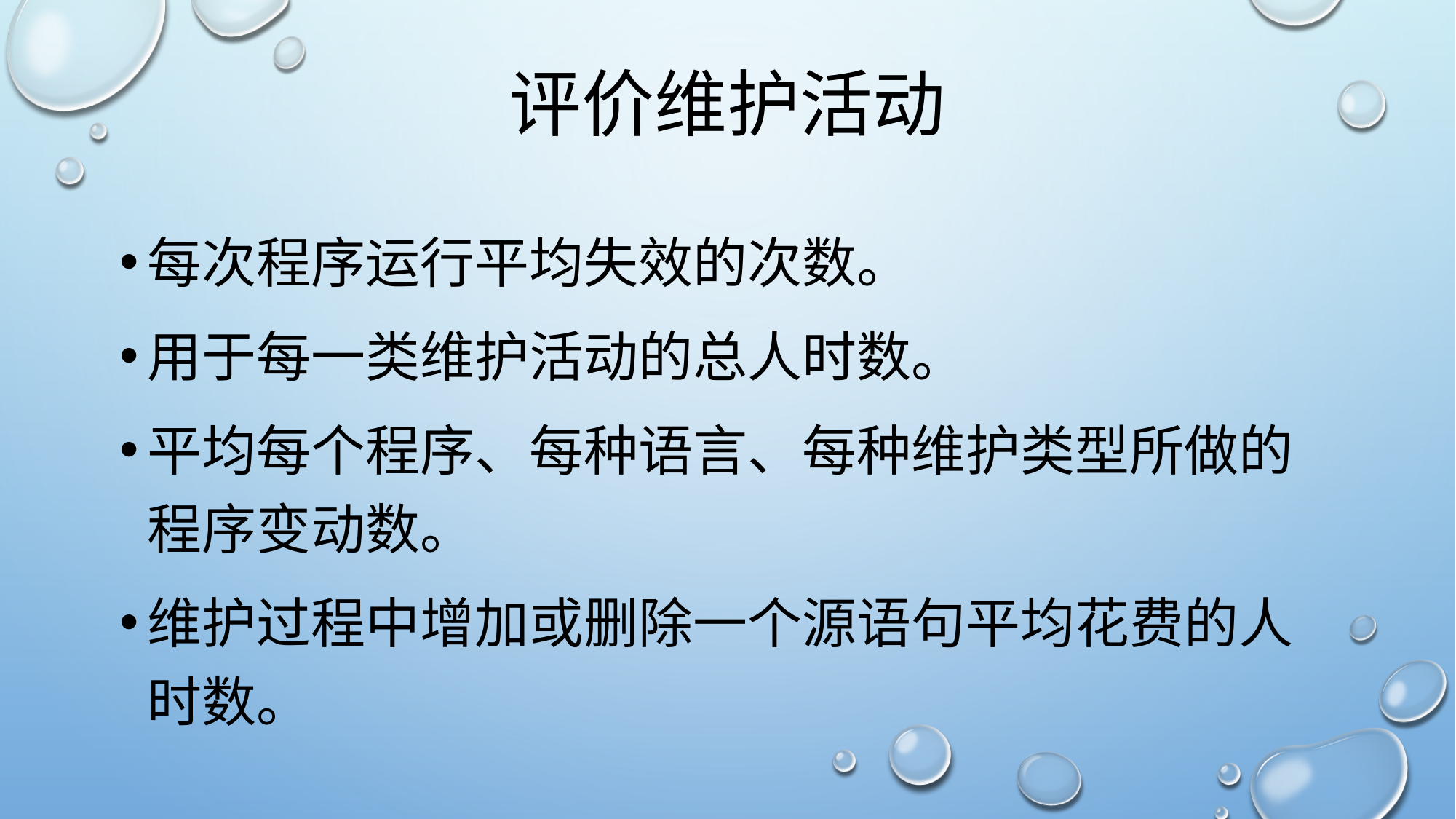

# 评价维护活动
每次程序运行平均失效的次数。
用于每一类维护活动的总人时数。
平均每个程序、每种语言、每种维护类型所做的程序变动数。
维护过程中增加或删除一个源语句平均花费的人时数。